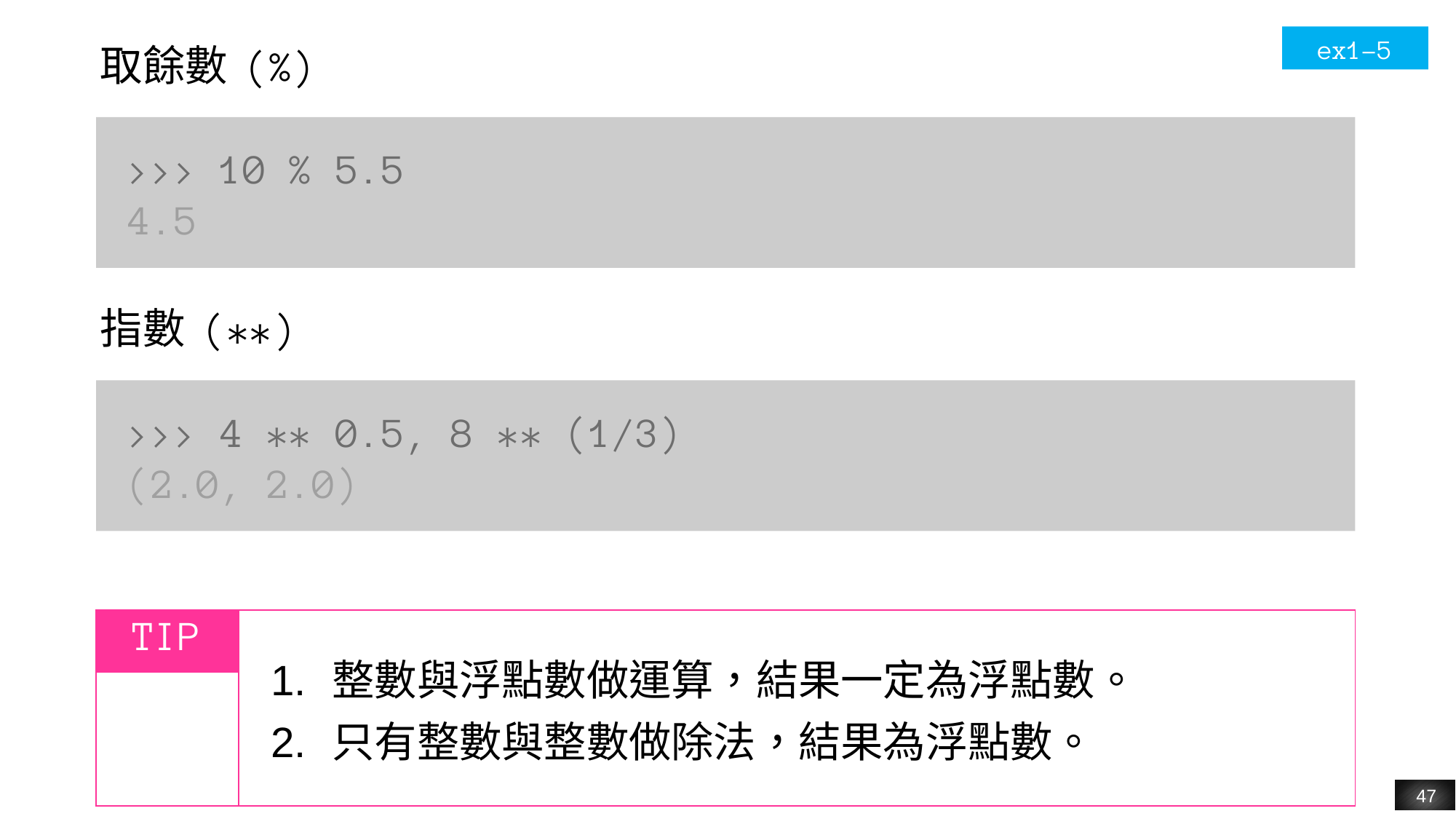

ex1-5
取餘數 (%)

>>> 10 % 5.5
4.5
指數 (**)

>>> 4 ** 0.5, 8 ** (1/3)
(2.0, 2.0)
| TIP | 整數與浮點數做運算，結果一定為浮點數。 只有整數與整數做除法，結果為浮點數。 |
| --- | --- |
|  |  |